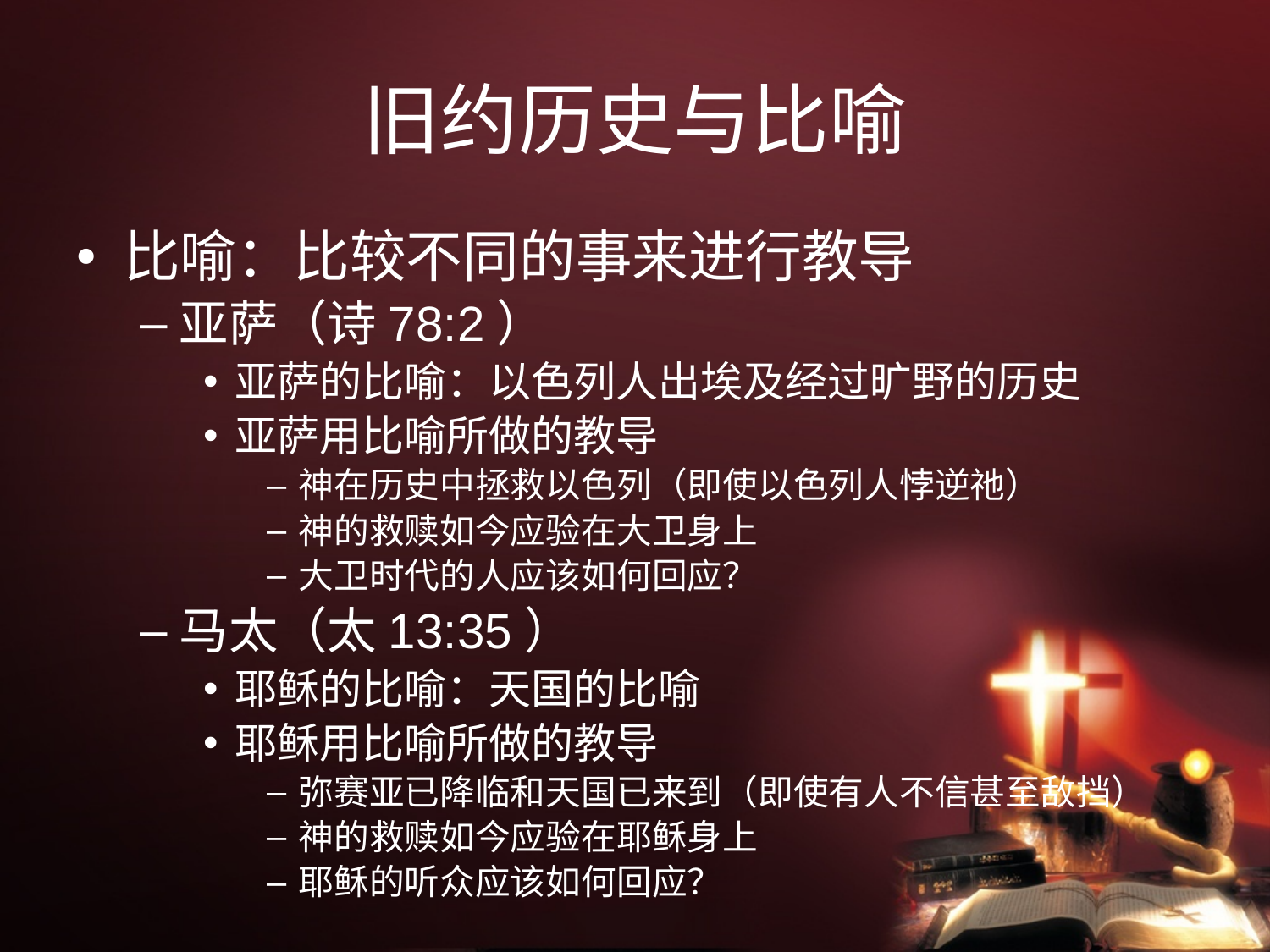

# 旧约历史与比喻
比喻：比较不同的事来进行教导
亚萨（诗78:2）
亚萨的比喻：以色列人出埃及经过旷野的历史
亚萨用比喻所做的教导
神在历史中拯救以色列（即使以色列人悖逆祂）
神的救赎如今应验在大卫身上
大卫时代的人应该如何回应？
马太（太13:35）
耶稣的比喻：天国的比喻
耶稣用比喻所做的教导
弥赛亚已降临和天国已来到（即使有人不信甚至敌挡）
神的救赎如今应验在耶稣身上
耶稣的听众应该如何回应？